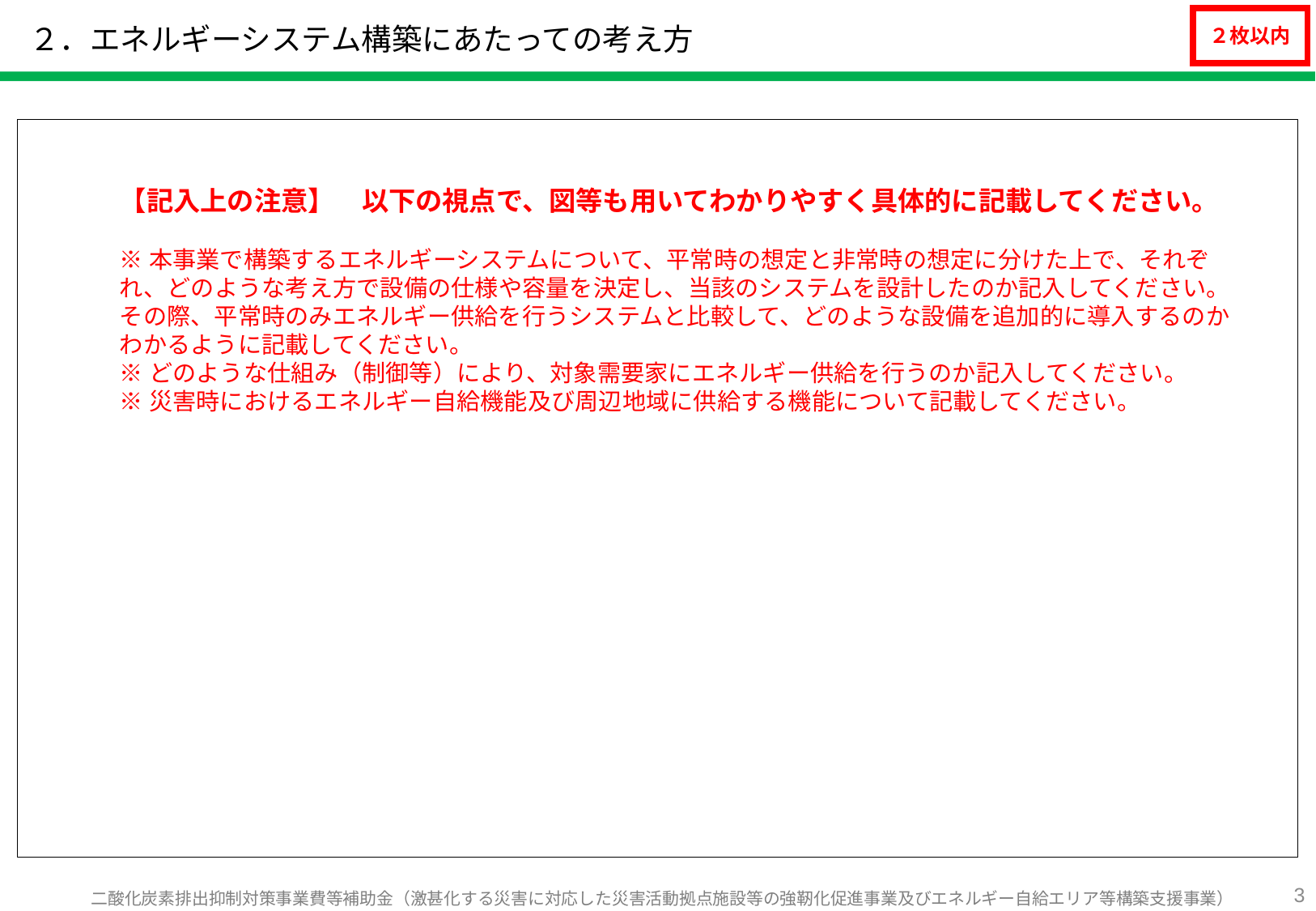

# ２．エネルギーシステム構築にあたっての考え方
２枚以内

【記入上の注意】　以下の視点で、図等も用いてわかりやすく具体的に記載してください。

※本事業で構築するエネルギーシステムについて、平常時の想定と非常時の想定に分けた上で、それぞれ、どのような考え方で設備の仕様や容量を決定し、当該のシステムを設計したのか記入してください。その際、平常時のみエネルギー供給を行うシステムと比較して、どのような設備を追加的に導入するのかわかるように記載してください。
※どのような仕組み（制御等）により、対象需要家にエネルギー供給を行うのか記入してください。
※災害時におけるエネルギー自給機能及び周辺地域に供給する機能について記載してください。
3